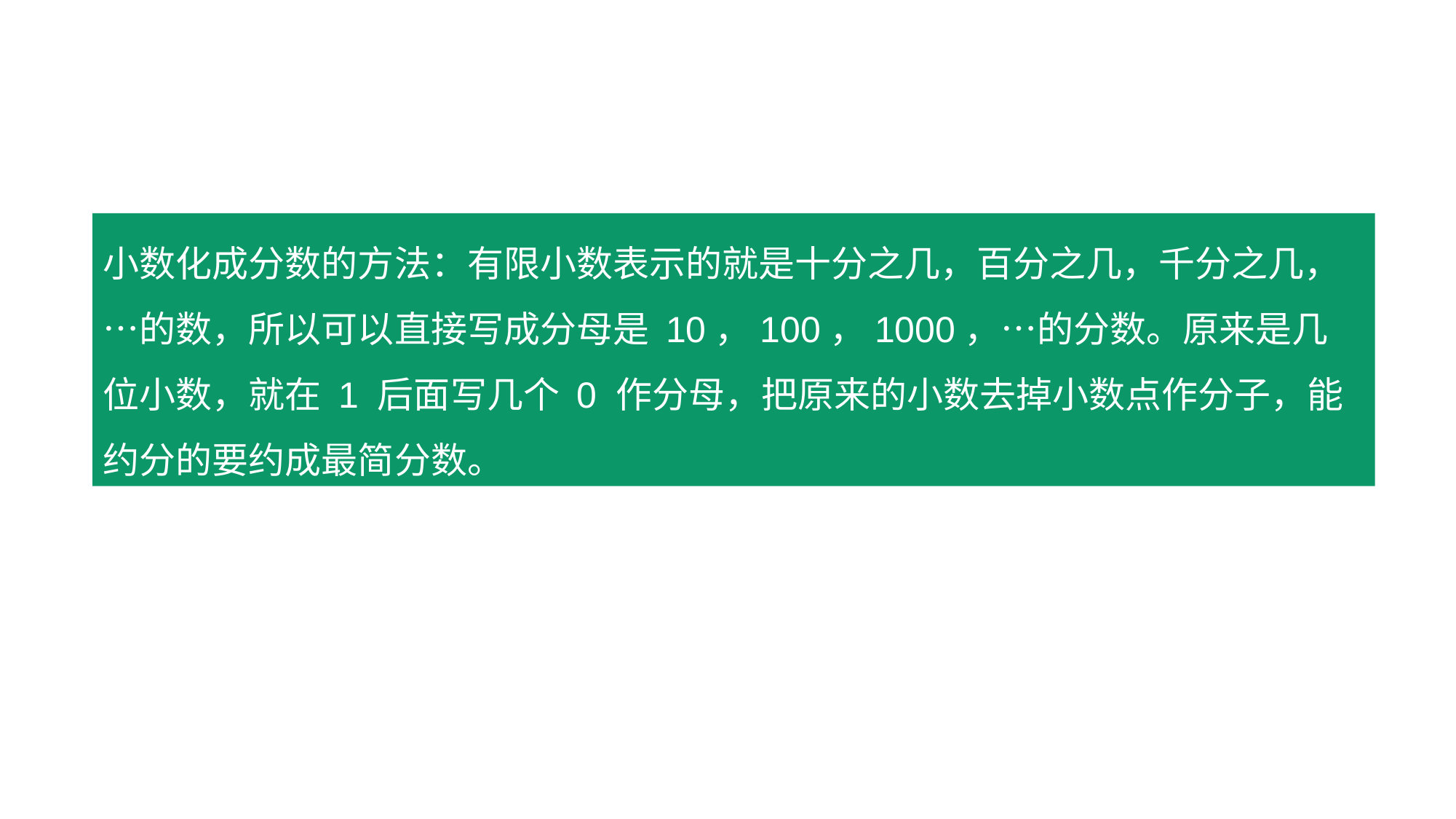

小数化成分数的方法：有限小数表示的就是十分之几，百分之几，千分之几，…的数，所以可以直接写成分母是 10，100，1000，…的分数。原来是几位小数，就在 1 后面写几个 0 作分母，把原来的小数去掉小数点作分子，能约分的要约成最简分数。